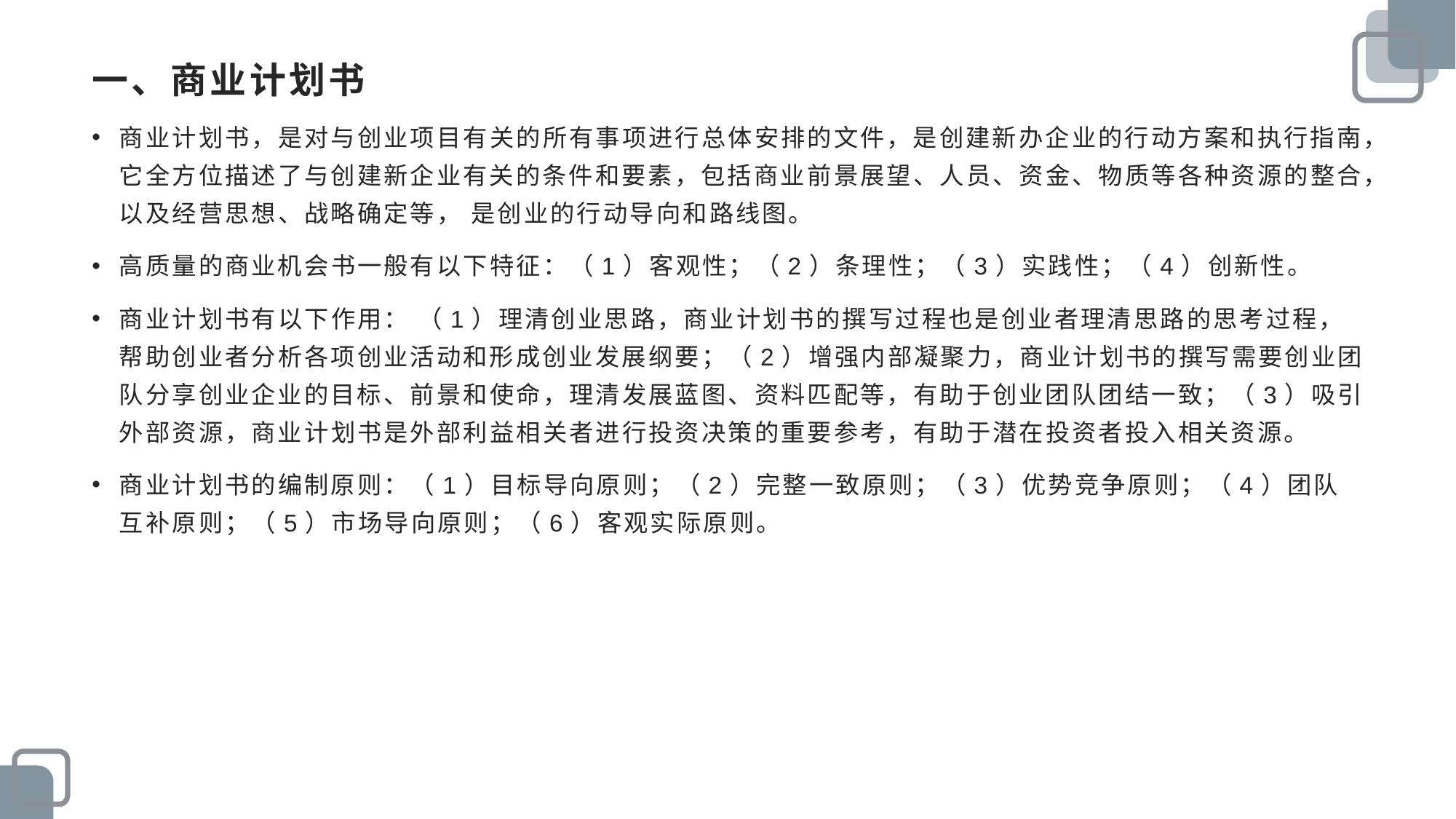

# 一、商业计划书
商业计划书，是对与创业项目有关的所有事项进行总体安排的文件，是创建新办企业的行动方案和执行指南，它全方位描述了与创建新企业有关的条件和要素，包括商业前景展望、人员、资金、物质等各种资源的整合，以及经营思想、战略确定等， 是创业的行动导向和路线图。
高质量的商业机会书一般有以下特征：（1）客观性；（2）条理性；（3）实践性；（4）创新性。
商业计划书有以下作用： （1）理清创业思路，商业计划书的撰写过程也是创业者理清思路的思考过程，帮助创业者分析各项创业活动和形成创业发展纲要；（2）增强内部凝聚力，商业计划书的撰写需要创业团队分享创业企业的目标、前景和使命，理清发展蓝图、资料匹配等，有助于创业团队团结一致；（3）吸引外部资源，商业计划书是外部利益相关者进行投资决策的重要参考，有助于潜在投资者投入相关资源。
商业计划书的编制原则：（1）目标导向原则；（2）完整一致原则；（3）优势竞争原则；（4）团队互补原则；（5）市场导向原则；（6）客观实际原则。